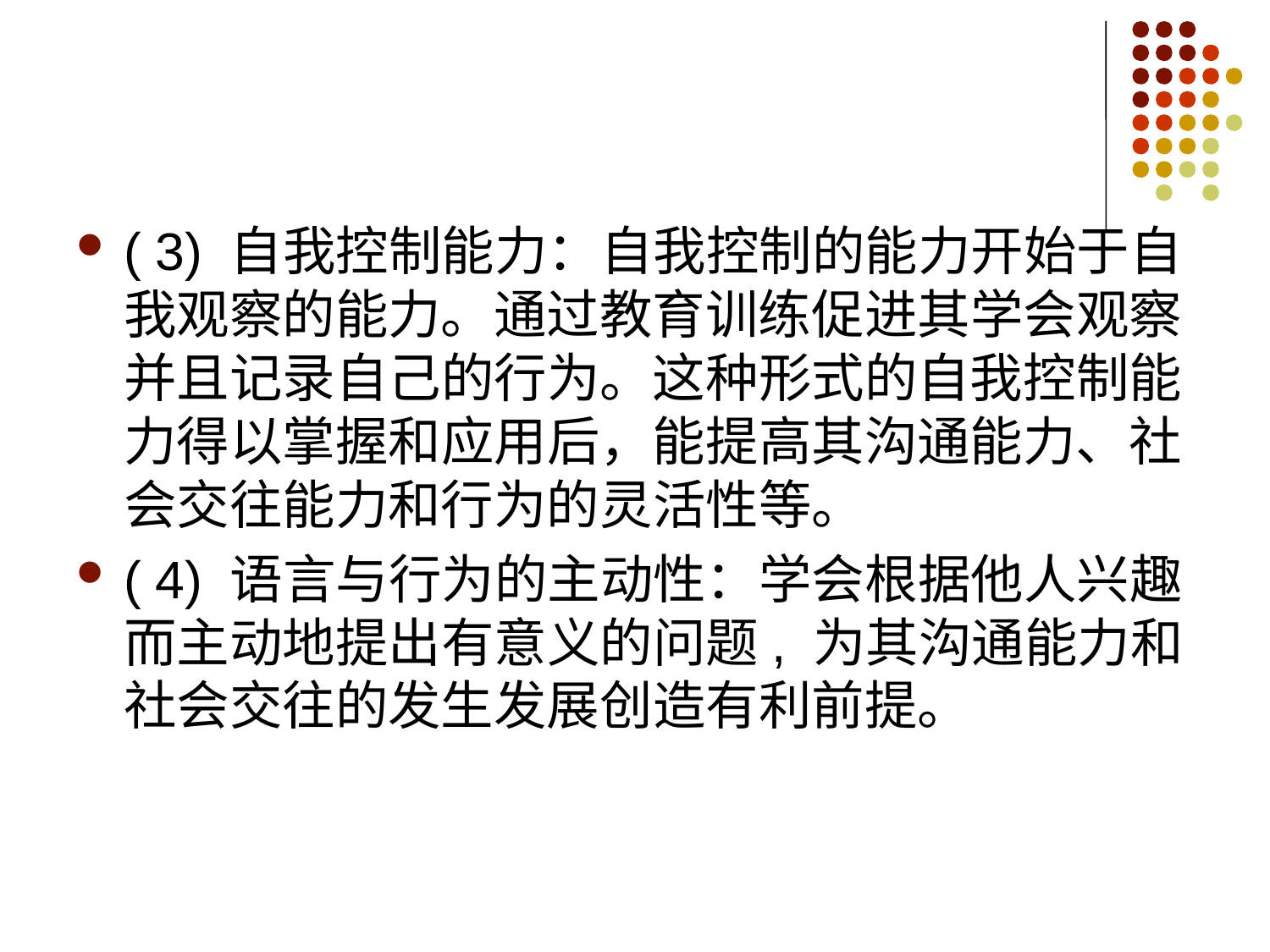

#

( 3) 自我控制能力：自我控制的能力开始于自我观察的能力。通过教育训练促进其学会观察并且记录自己的行为。这种形式的自我控制能力得以掌握和应用后，能提高其沟通能力、社会交往能力和行为的灵活性等。
( 4) 语言与行为的主动性：学会根据他人兴趣而主动地提出有意义的问题, 为其沟通能力和社会交往的发生发展创造有利前提。